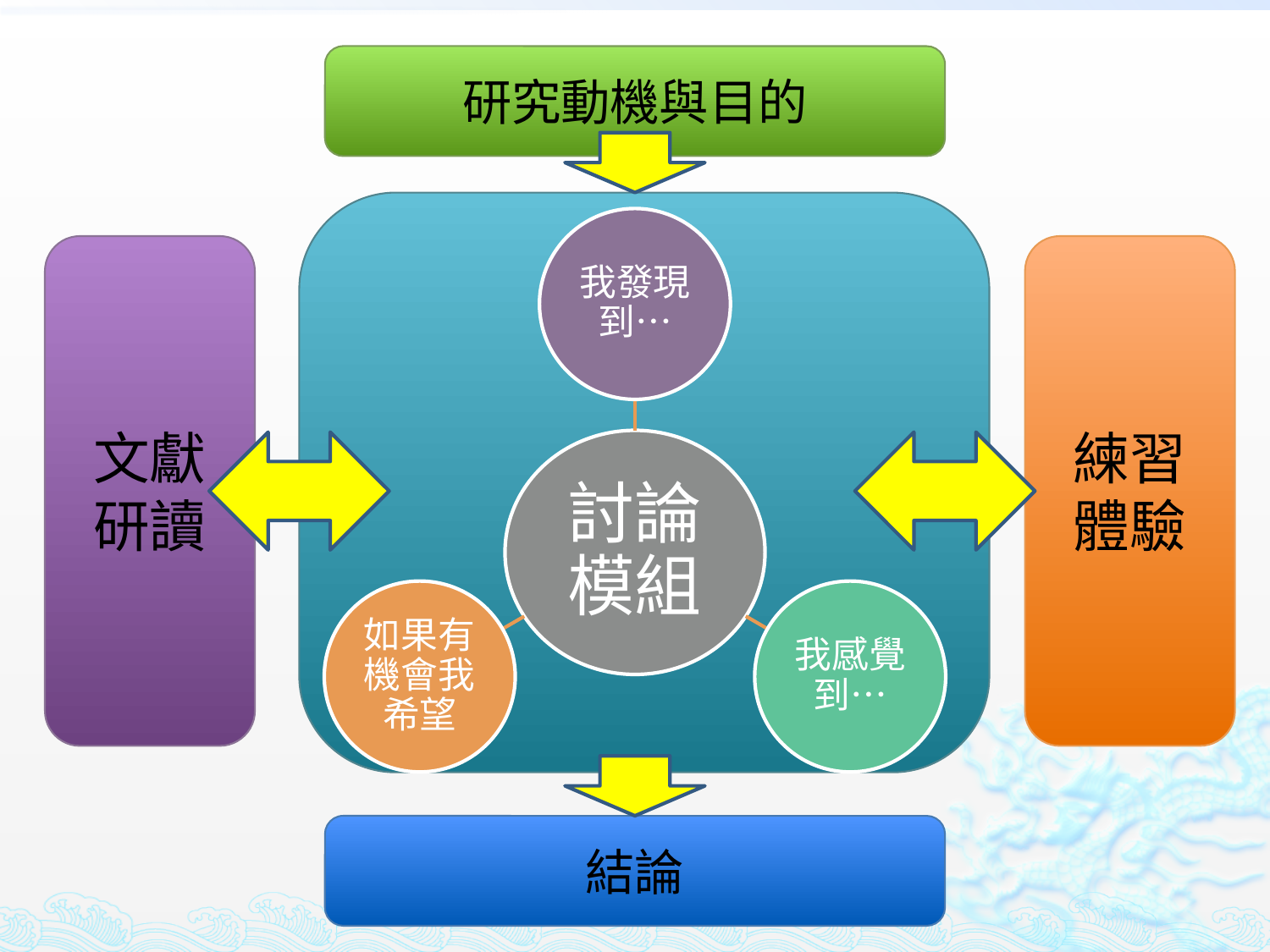

研究動機與目的

討論模組

我發現到…

我感覺到…

如果有機會我希望
文獻研讀
練習體驗

結論